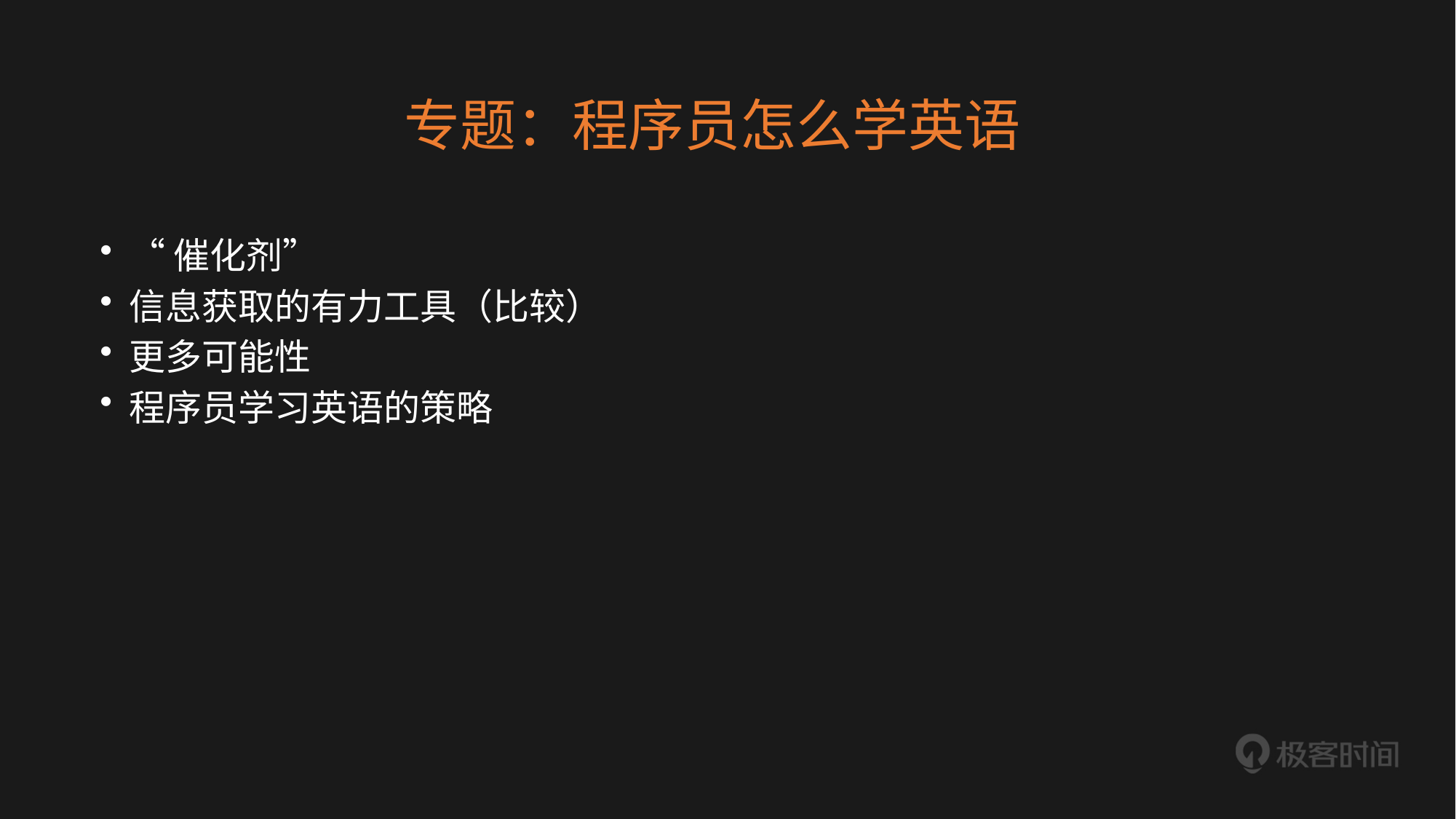

# 专题：程序员怎么学英语
“催化剂”
信息获取的有力工具（比较）
更多可能性
程序员学习英语的策略